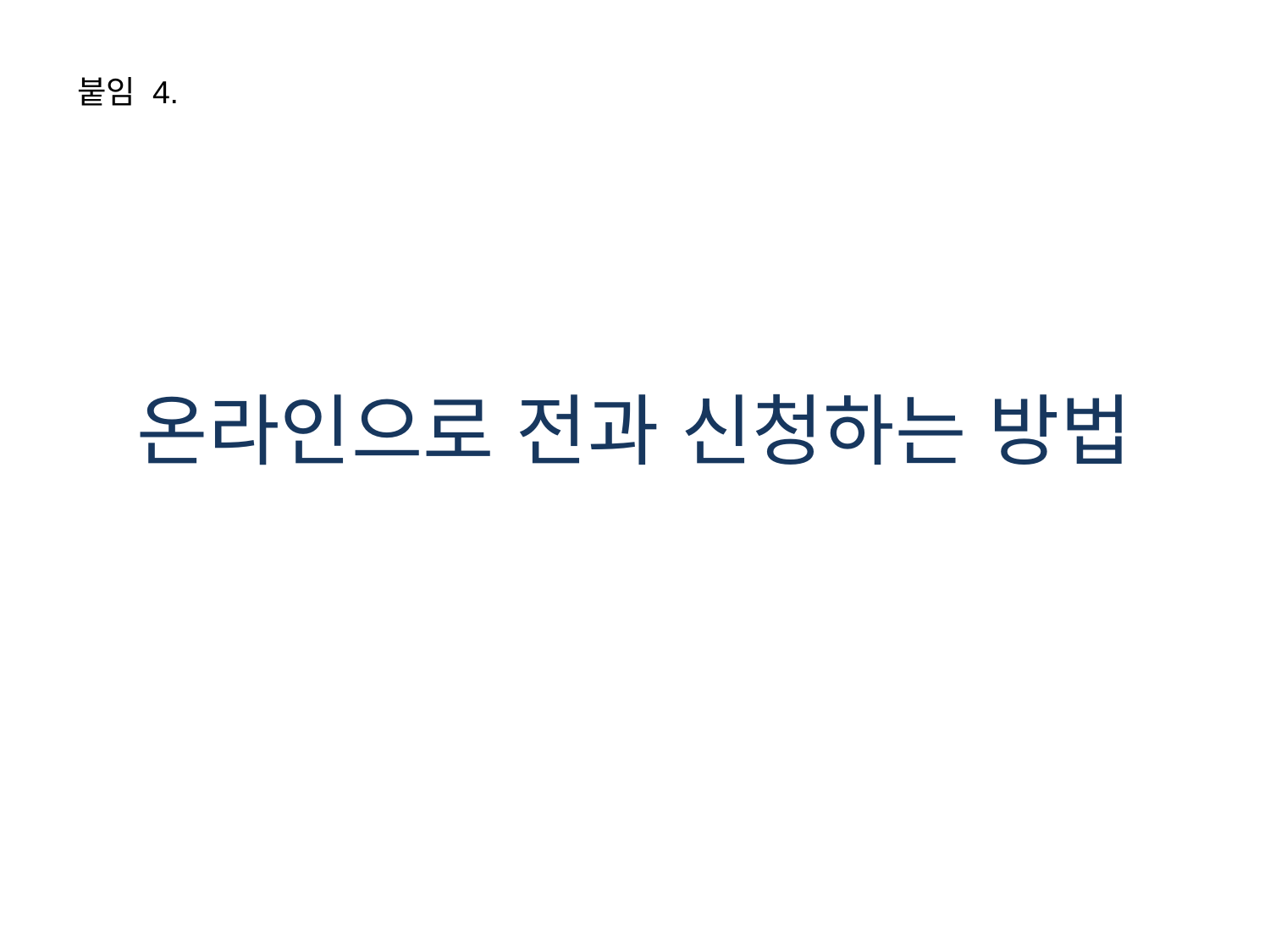

붙임 4.
# 온라인으로 전과 신청하는 방법